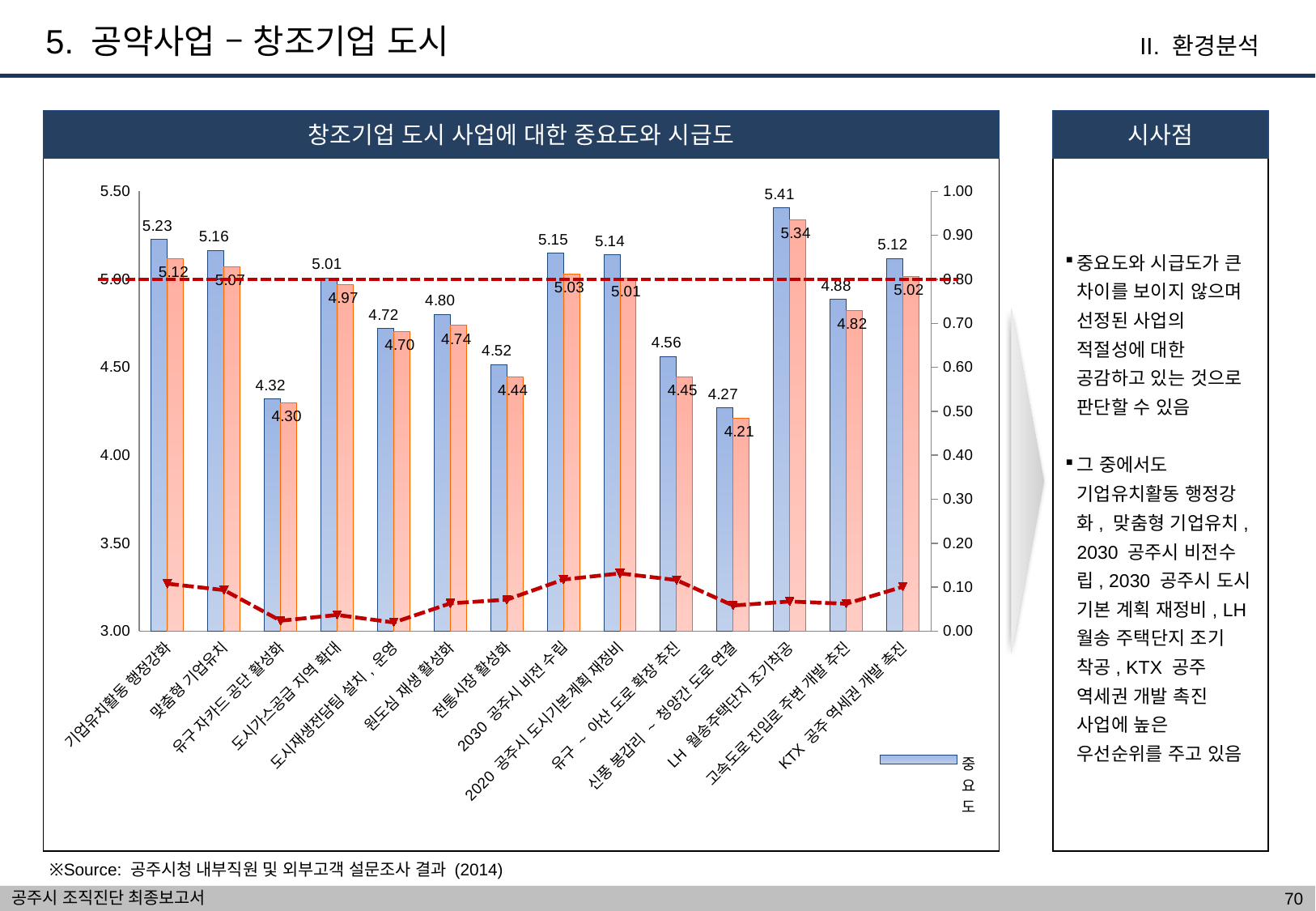

5. 공약사업 – 창조기업 도시
II. 환경분석
창조기업 도시 사업에 대한 중요도와 시급도
시사점

### Chart

| Category | 중요도 | 시급도 | Gap |
|---|---|---|---|
| 기업유치활동 행정강화 | 5.227528089887642 | 5.119658119658118 | 0.10786997022952427 |
| 맞춤형 기업유치 | 5.163841807909606 | 5.070621468926557 | 0.09322033898304853 |
| 유구 자카드 공단 활성화 | 4.320224719101121 | 4.296610169491522 | 0.02361454960959985 |
| 도시가스공급 지역 확대 | 5.008450704225354 | 4.971671388101991 | 0.03677931612336943 |
| 도시재생전담팀 설치, 운영 | 4.7219101123595495 | 4.702247191011243 | 0.019662921348313517 |
| 원도심 재생 활성화 | 4.80112044817927 | 4.738028169014085 | 0.06309227916518803 |
| 전통시장 활성화 | 4.5154061624649895 | 4.443820224719096 | 0.07158593774589318 |
| 2030 공주시 비전 수립 | 5.1480446927374315 | 5.030812324929972 | 0.11723236780746048 |
| 2020 공주시 도시기본계획 재정비 | 5.139664804469271 | 5.0084033613445404 | 0.13126144312473378 |
| 유구 ~ 아산 도로 확장 추진 | 4.5614525139664766 | 4.445378151260509 | 0.11607436270597304 |
| 신풍 봉갑리 ~ 청양간 도로 연결 | 4.268907563025202 | 4.210674157303371 | 0.058233405721836114 |
| LH 월송주택단지 조기착공 | 5.4073033707865115 | 5.3398876404494375 | 0.0674157303370731 |
| 고속도로 진입로 주변 개발 추진 | 4.884831460674162 | 4.822535211267598 | 0.062296249406556696 |
| KTX 공주 역세권 개발 촉진 | 5.117647058823531 | 5.016853932584271 | 0.10079312623925957 |
중요도와 시급도가 큰 차이를 보이지 않으며 선정된 사업의 적절성에 대한 공감하고 있는 것으로 판단할 수 있음

그 중에서도 기업유치활동 행정강화, 맞춤형 기업유치, 2030 공주시 비전수립, 2030 공주시 도시 기본 계획 재정비, LH 월송 주택단지 조기 착공, KTX 공주 역세권 개발 촉진 사업에 높은 우선순위를 주고 있음

※ Source: 공주시청 내부직원 및 외부고객 설문조사 결과 (2014)